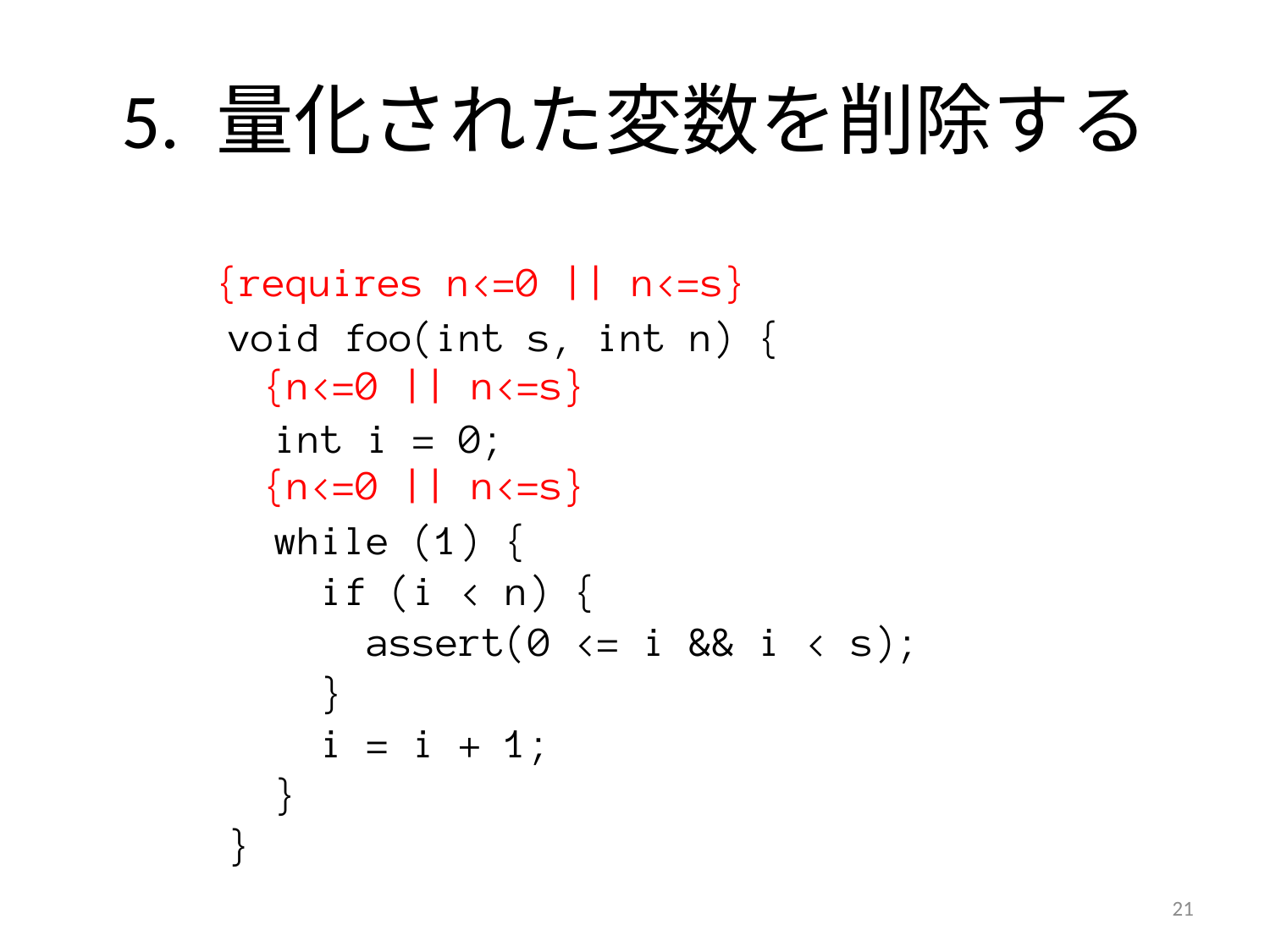

# 5. 量化された変数を削除する

{requires n<=0 || n<=s}

void foo(int s, int n) {

  int i = 0;

  while (1) {
    if (i < n) {
      assert(0 <= i && i < s);
    }
    i = i + 1;
  }
}
{n<=0 || n<=s}
{n<=0 || n<=s}
21